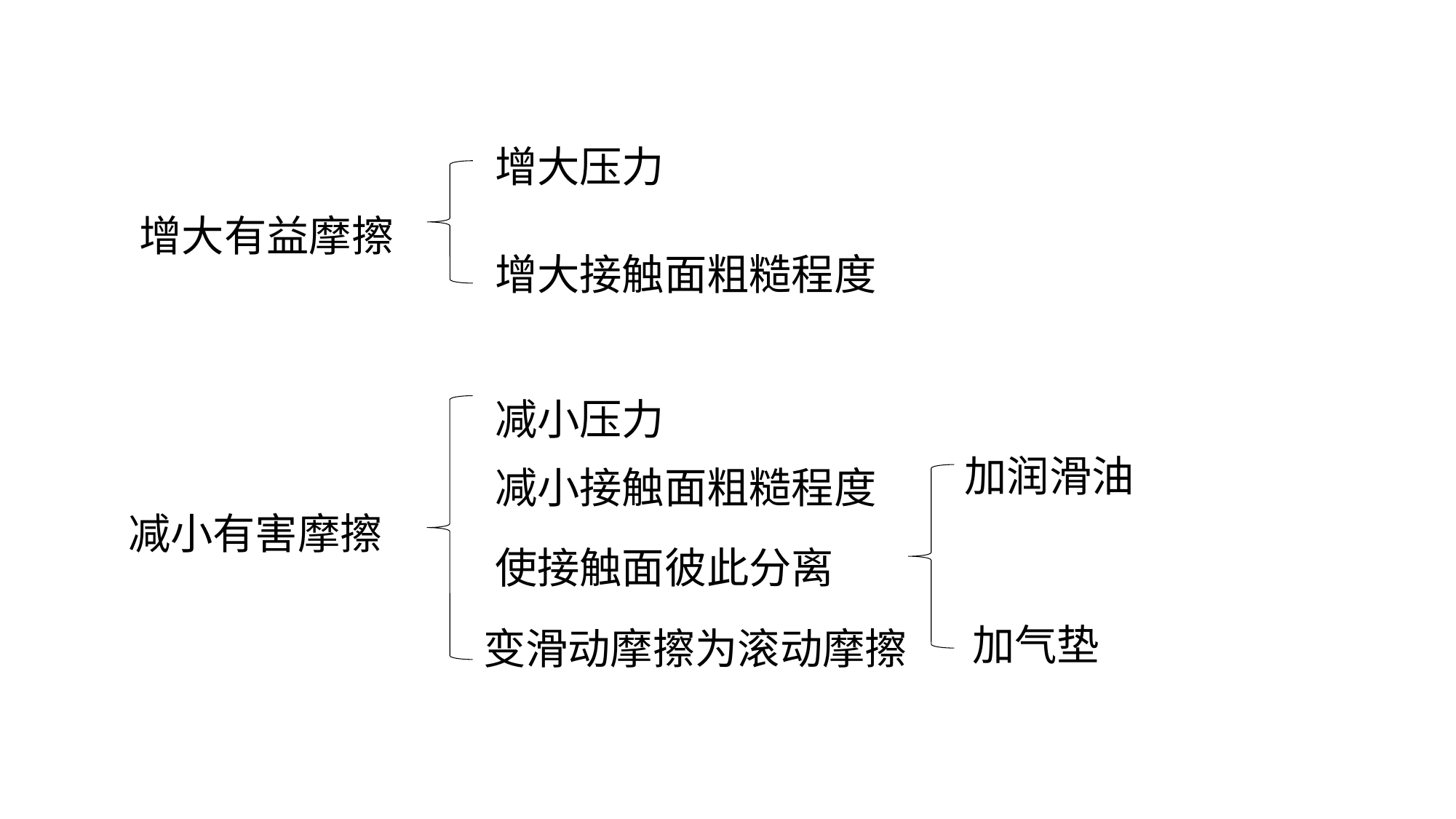

增大压力

增大有益摩擦
增大接触面粗糙程度
减小压力

加润滑油
减小接触面粗糙程度

减小有害摩擦
使接触面彼此分离
加气垫
变滑动摩擦为滚动摩擦